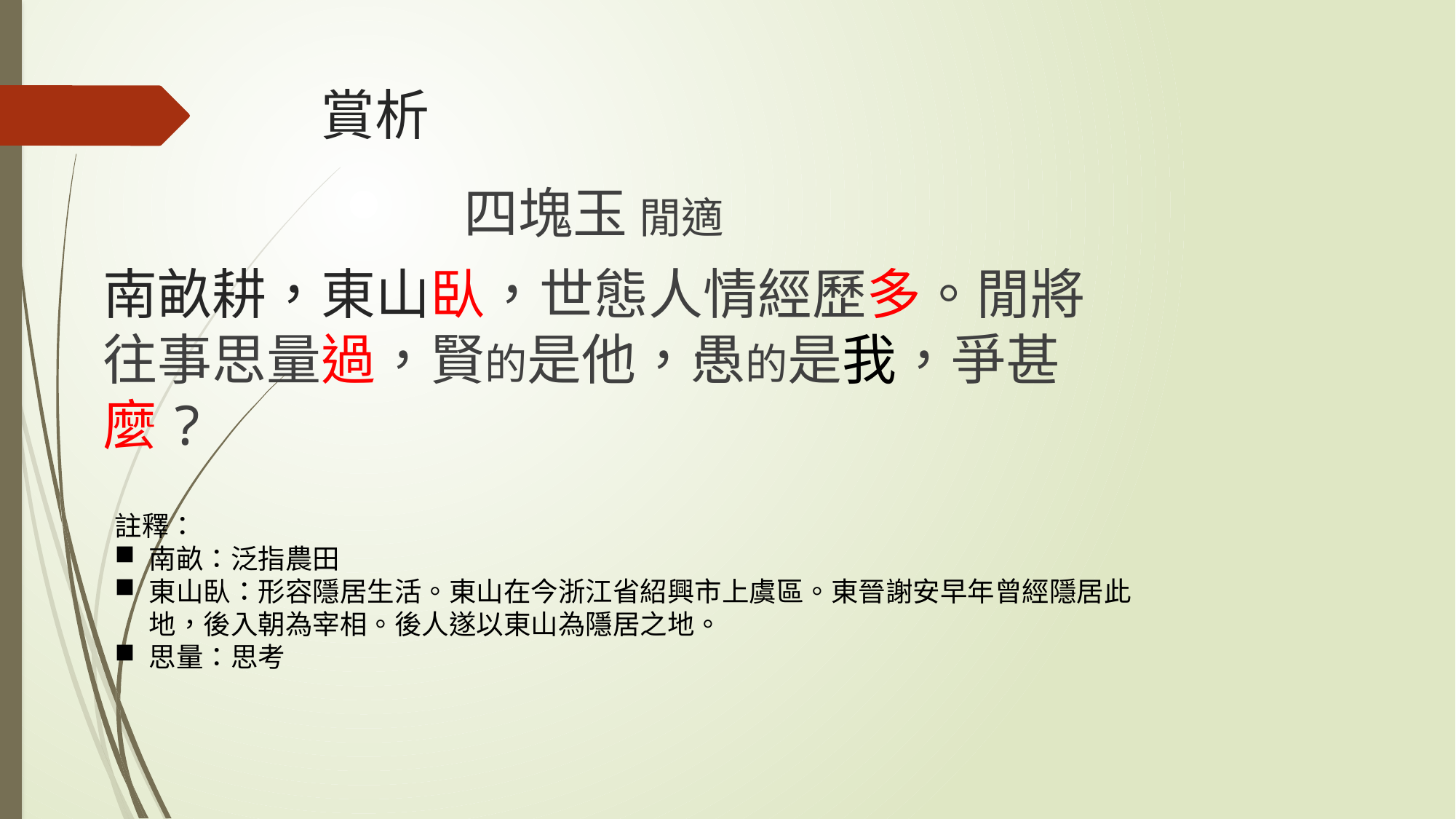

# 賞析
四塊玉 閒適
南畝耕，東山臥，世態人情經歷多。閒將往事思量過，賢的是他，愚的是我，爭甚麼?
註釋：
南畝：泛指農田
東山臥：形容隱居生活。東山在今浙江省紹興市上虞區。東晉謝安早年曾經隱居此地，後入朝為宰相。後人遂以東山為隱居之地。
思量：思考